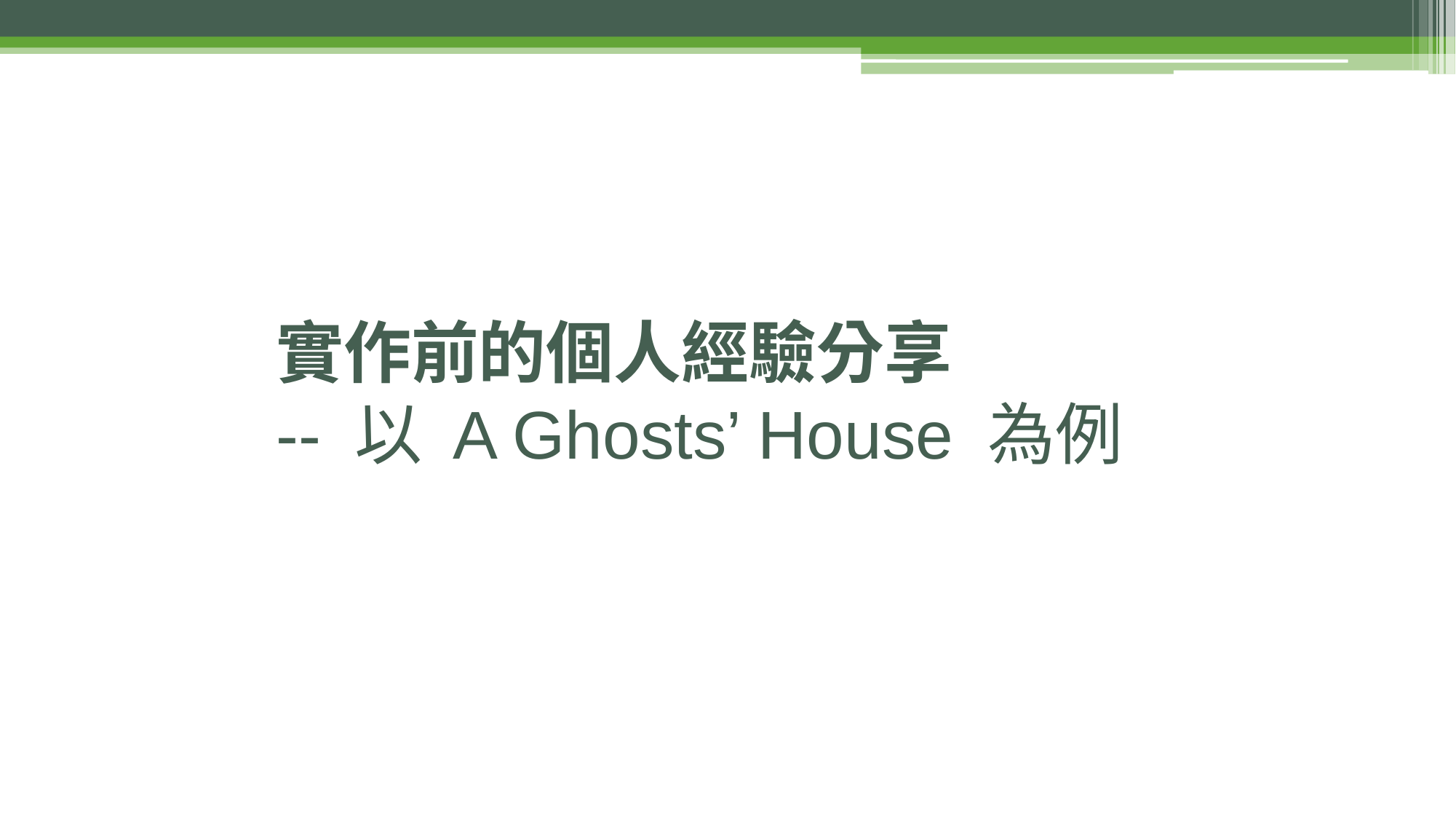

# 實作前的個人經驗分享 -- 以 A Ghosts’ House 為例